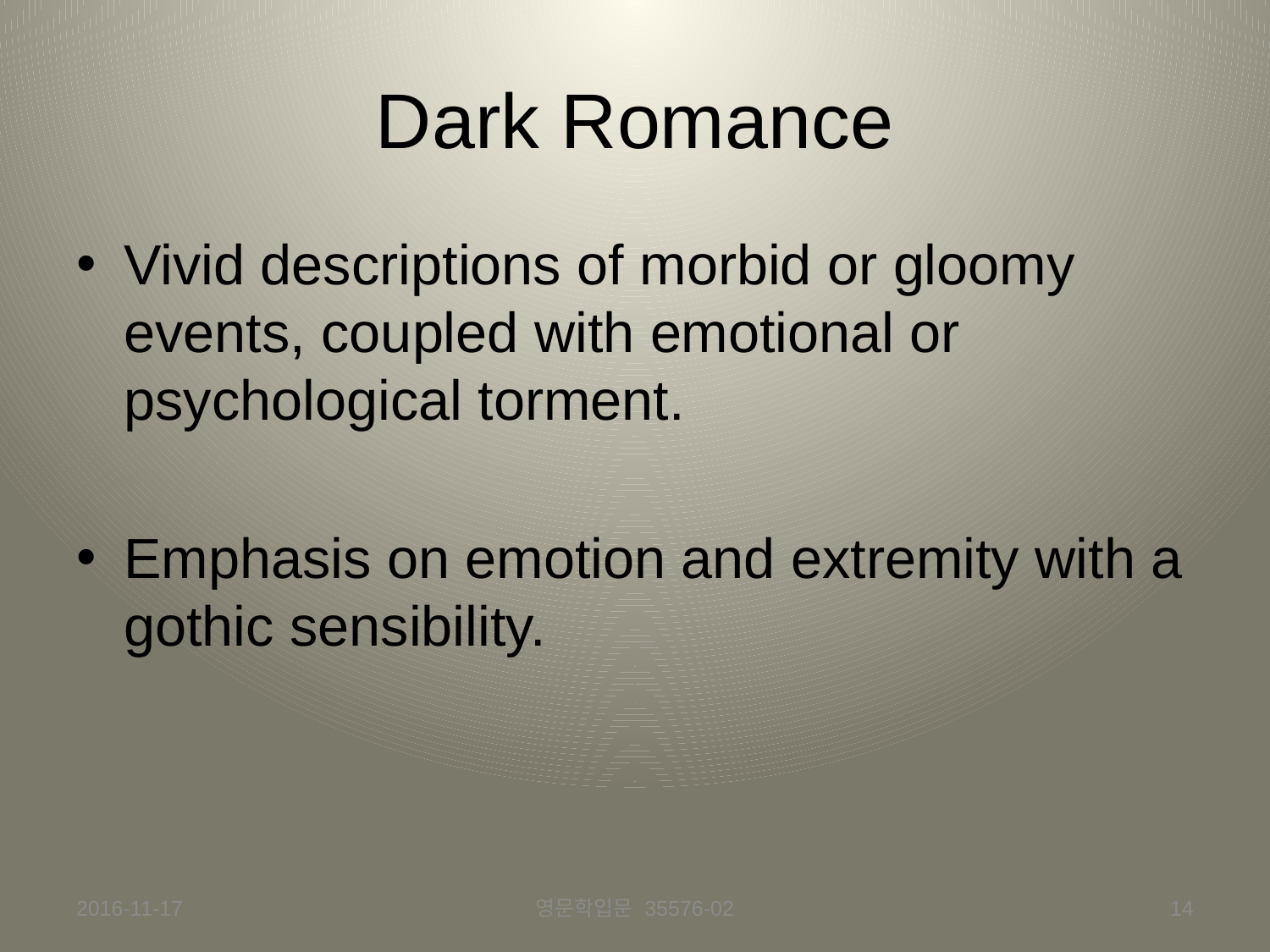

# Dark Romance
Vivid descriptions of morbid or gloomy events, coupled with emotional or psychological torment.

Emphasis on emotion and extremity with a gothic sensibility.
2016-11-17
영문학입문 35576-02
14